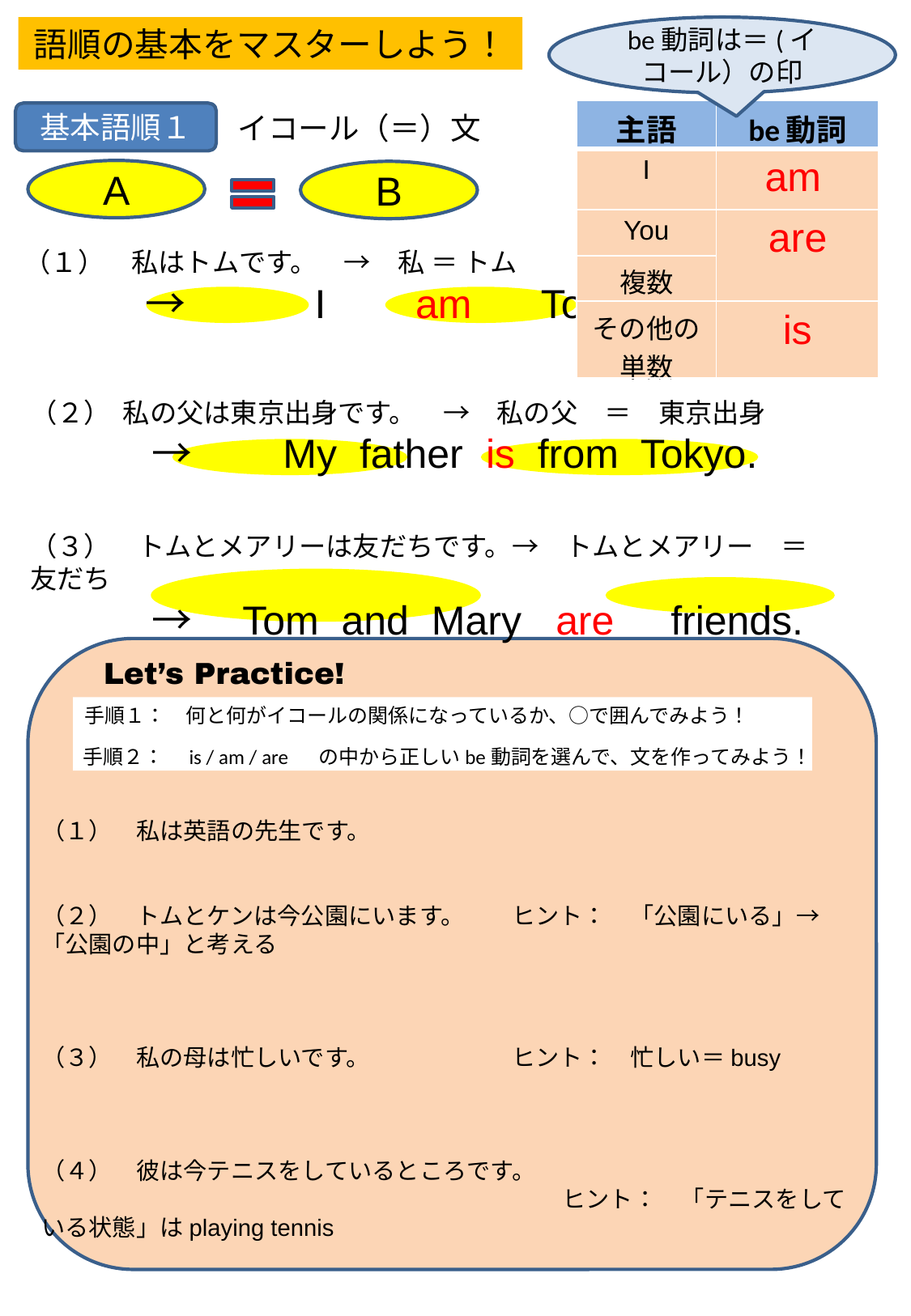

語順の基本をマスターしよう！
be動詞は＝(イコール）の印
| 主語 | be動詞 |
| --- | --- |
| I | am |
| You | are |
| 複数 |  |
| その他の単数 | is |
基本語順１
イコール（＝）文
A
B

（１）　私はトムです。　→　私 ＝ トム
　　　　→　　　　I 　  am　 Tom.

（２）  私の父は東京出身です。　→　私の父　＝　東京出身
　　　　→　　My  father  is  from  Tokyo.

（３）　トムとメアリーは友だちです。→　トムとメアリー　＝　友だち
　　　→　Tom  and  Mary   are     friends.

Let’s Practice!

手順１：　何と何がイコールの関係になっているか、○で囲んでみよう！
手順２：　is / am / are 　の中から正しいbe動詞を選んで、文を作ってみよう！
（１）　私は英語の先生です。

（２）　トムとケンは今公園にいます。　　ヒント：　「公園にいる」→「公園の中」と考える

（３）　私の母は忙しいです。　　　　　　ヒント：　忙しい＝busy

（４）　彼は今テニスをしているところです。
　　　　　　　　　　　　　　　　　　　　　　ヒント：　「テニスをしている状態」はplaying tennis